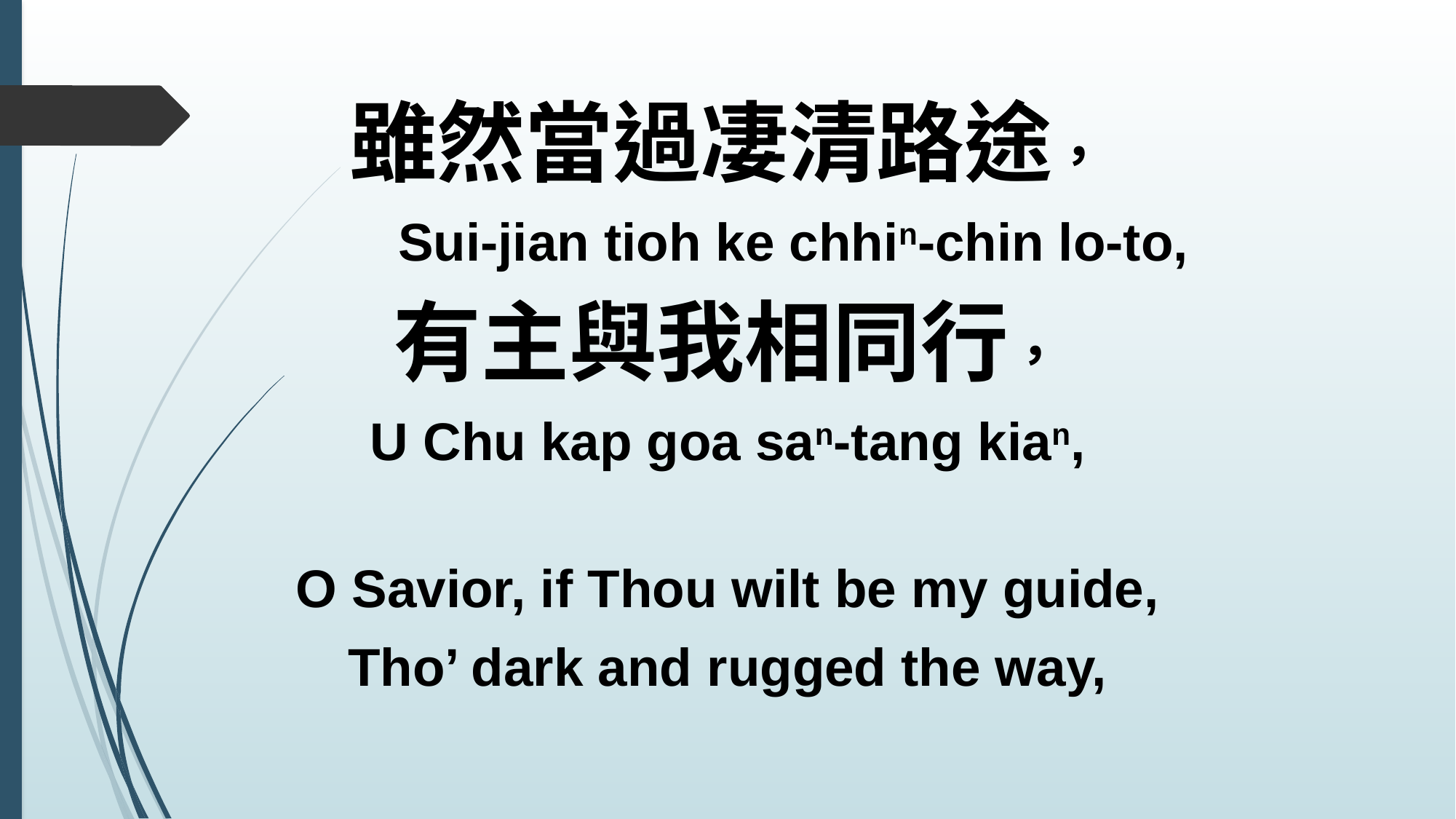

雖然當過凄清路途，
             Sui-jian tioh ke chhin-chin lo-to,
有主與我相同行，
U Chu kap goa san-tang kian,

O Savior, if Thou wilt be my guide,
Tho’ dark and rugged the way,